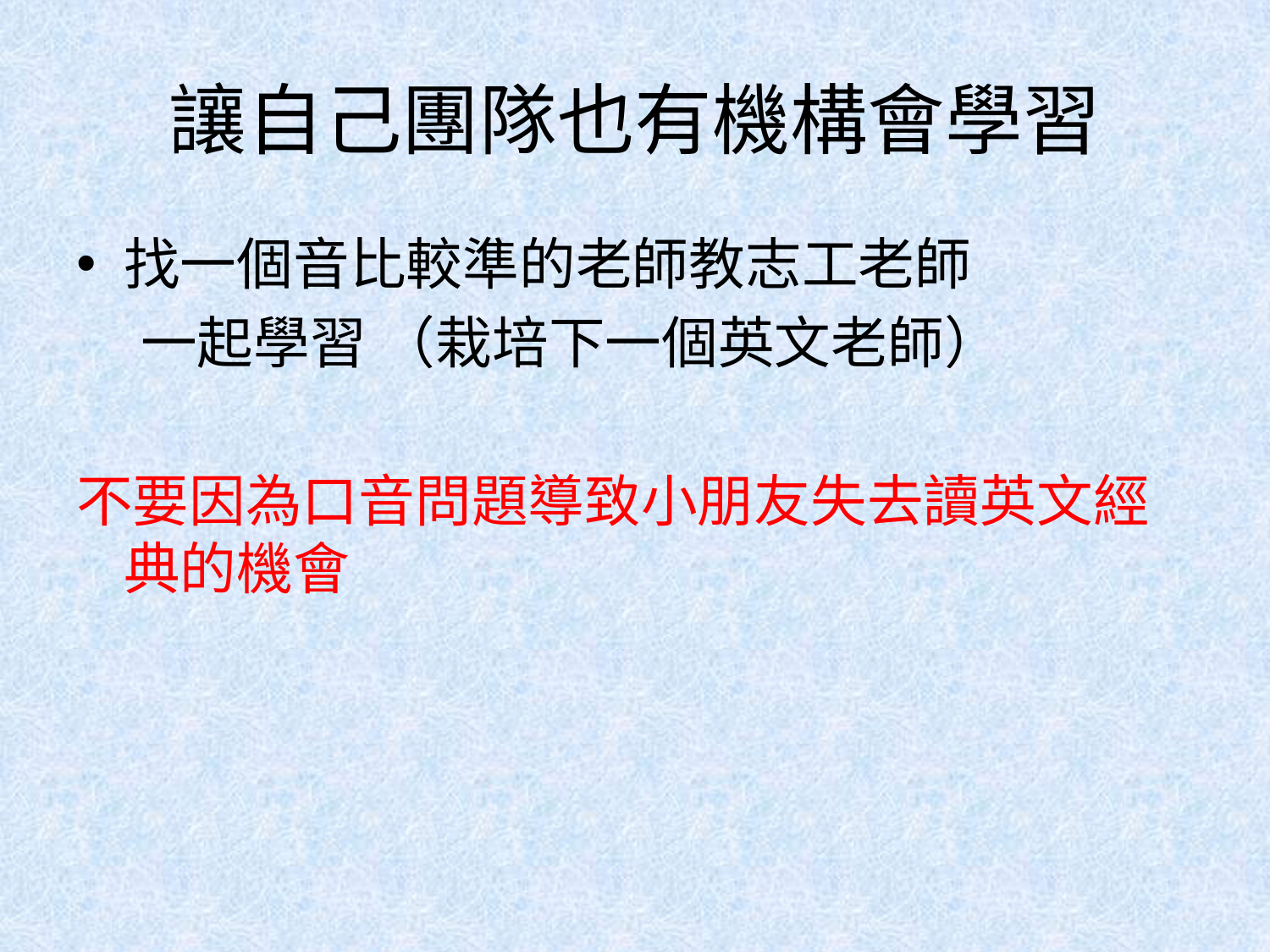

# 讓自己團隊也有機構會學習
找一個音比較準的老師教志工老師
    一起學習 （栽培下一個英文老師）

不要因為口音問題導致小朋友失去讀英文經典的機會